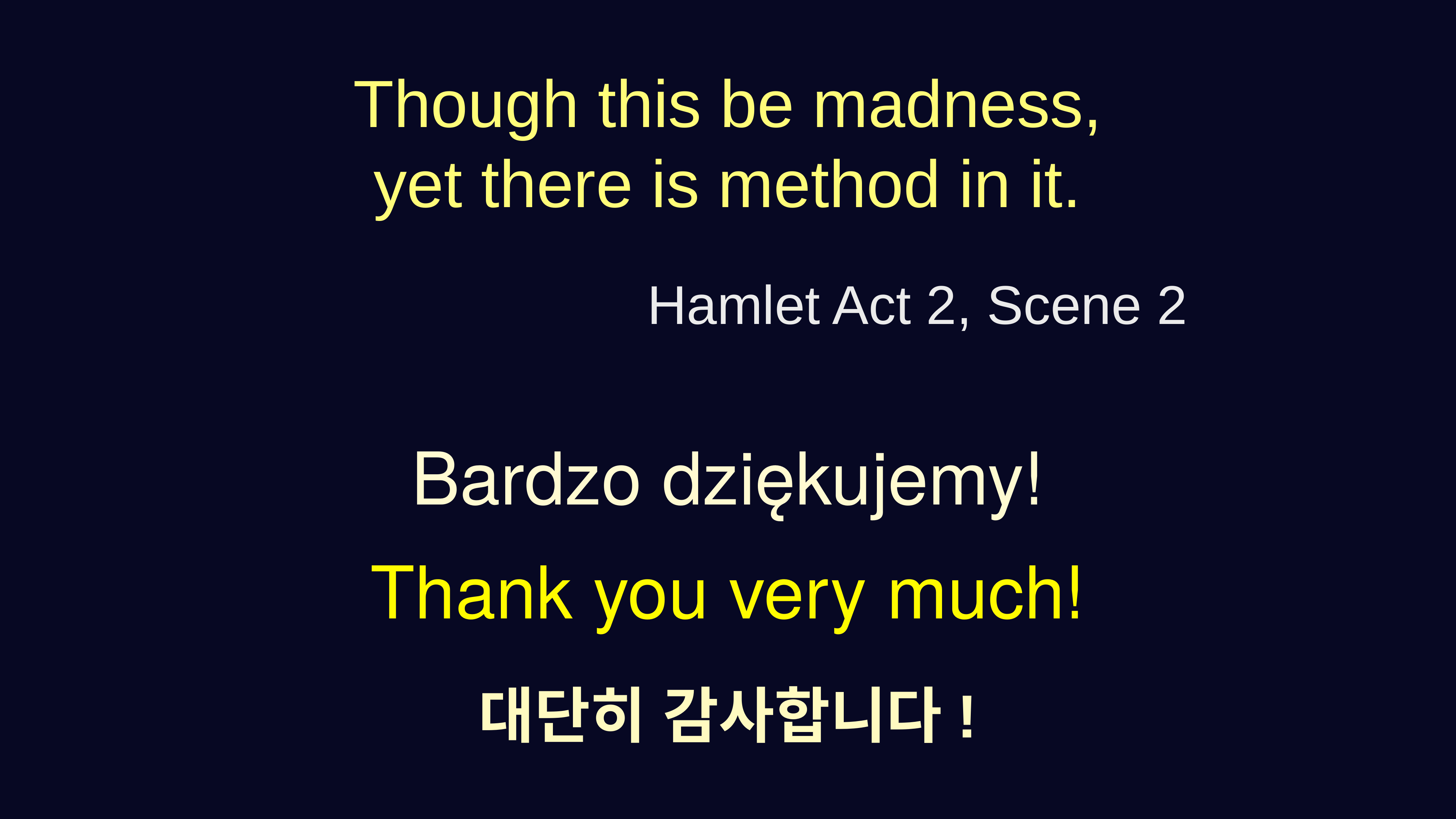

# Though this be madness,
yet there is method in it.
Hamlet Act 2, Scene 2
Bardzo dziękujemy!
Thank you very much!
대단히 감사합니다!